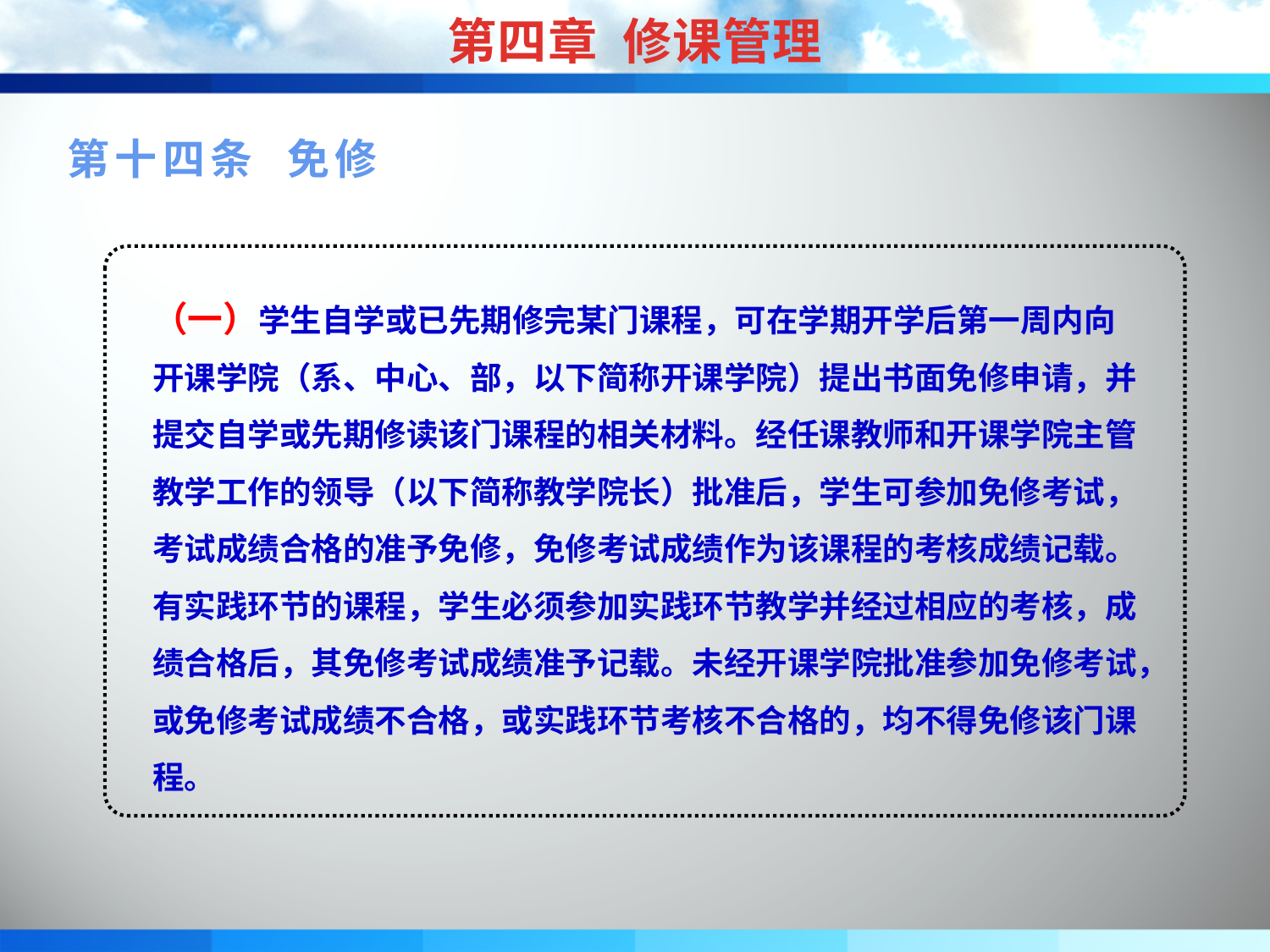

第四章  修课管理
第十四条  免修

（一）学生自学或已先期修完某门课程，可在学期开学后第一周内向开课学院（系、中心、部，以下简称开课学院）提出书面免修申请，并提交自学或先期修读该门课程的相关材料。经任课教师和开课学院主管教学工作的领导（以下简称教学院长）批准后，学生可参加免修考试，考试成绩合格的准予免修，免修考试成绩作为该课程的考核成绩记载。有实践环节的课程，学生必须参加实践环节教学并经过相应的考核，成绩合格后，其免修考试成绩准予记载。未经开课学院批准参加免修考试，或免修考试成绩不合格，或实践环节考核不合格的，均不得免修该门课程。